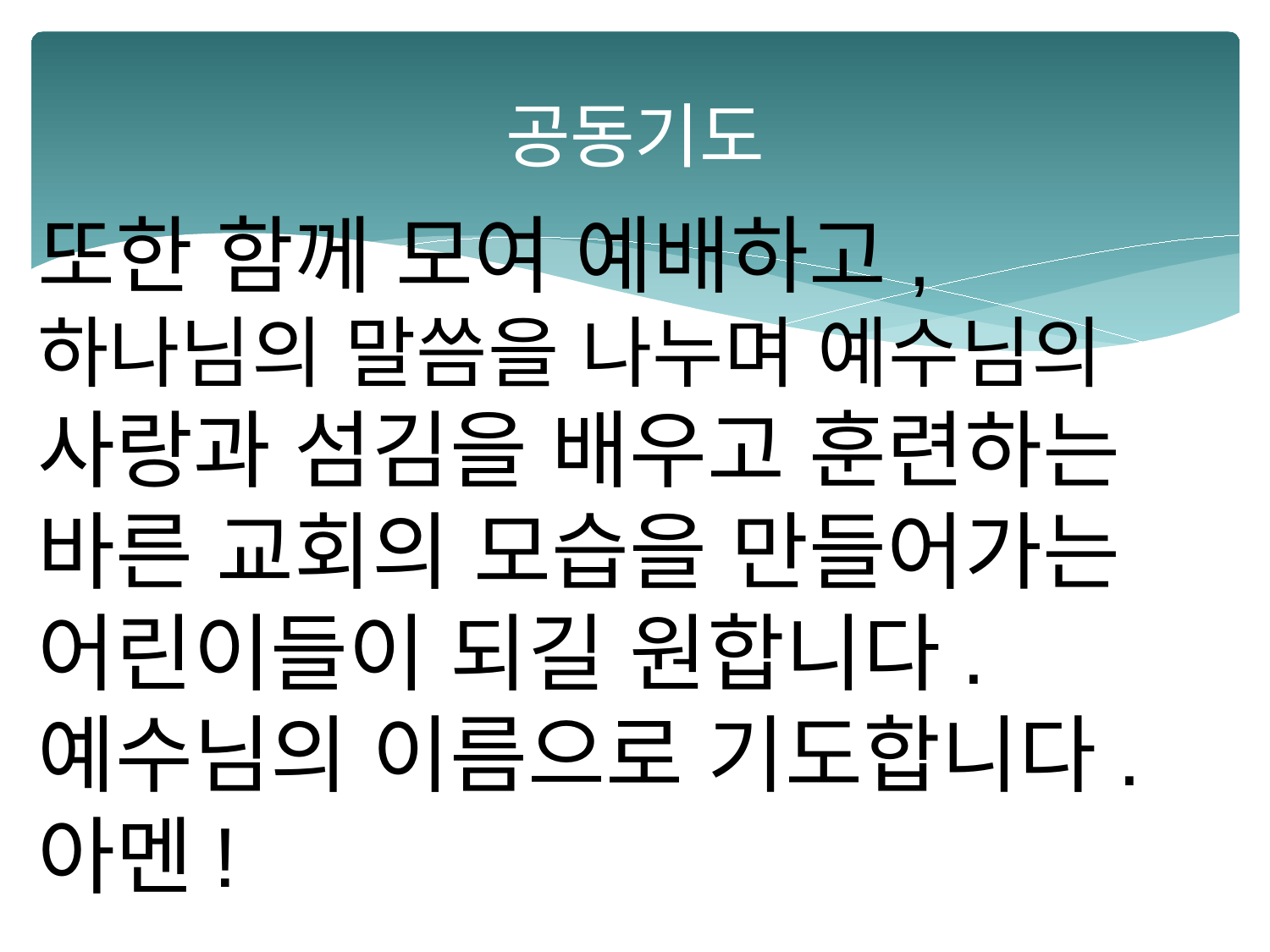

# 공동기도

또한 함께 모여 예배하고,
하나님의 말씀을 나누며 예수님의 사랑과 섬김을 배우고 훈련하는
바른 교회의 모습을 만들어가는
어린이들이 되길 원합니다.
예수님의 이름으로 기도합니다.
아멘!